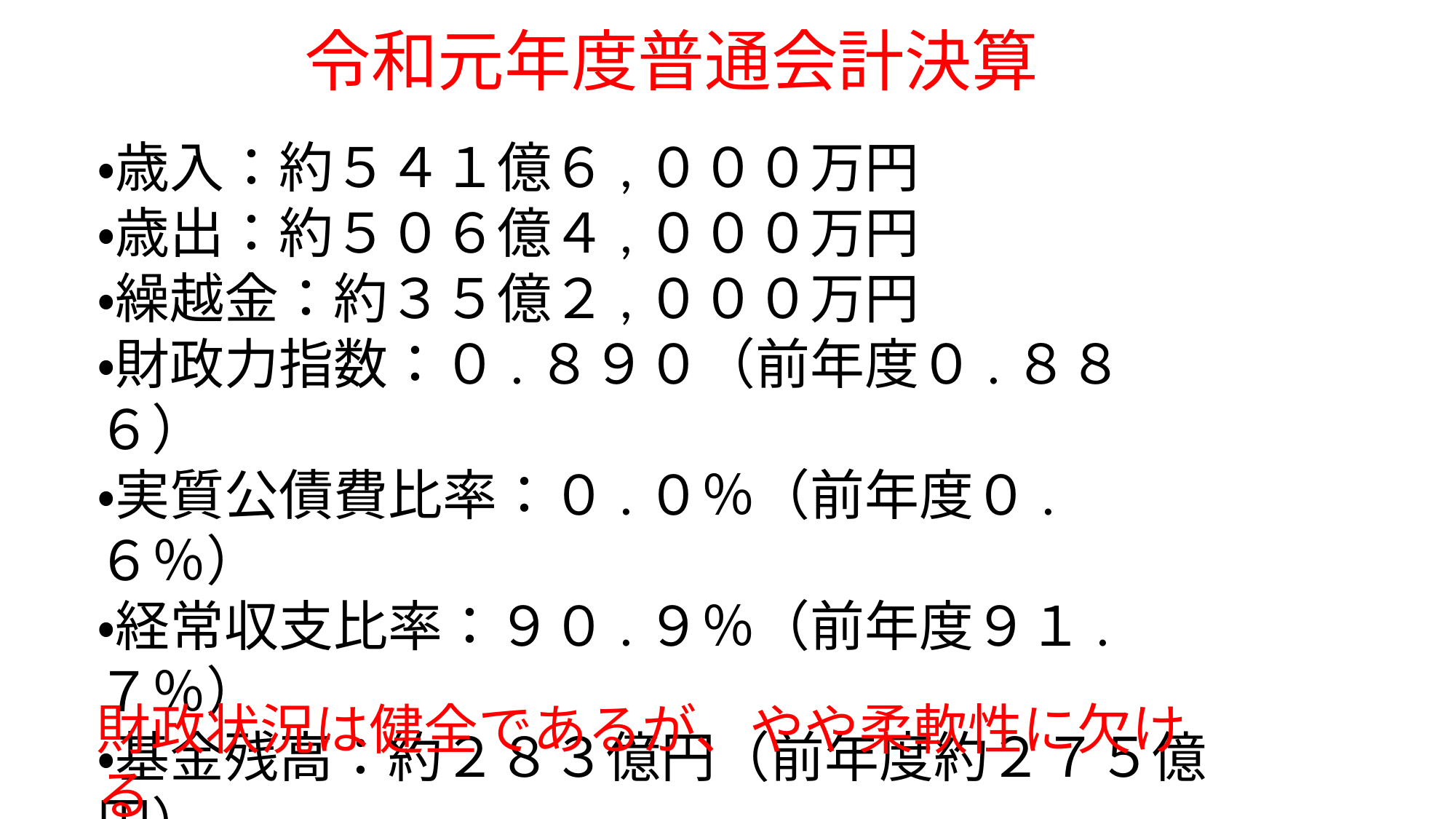

令和元年度普通会計決算
・歳入：約５４１億６,０００万円
・歳出：約５０６億４,０００万円
・繰越金：約３５億２,０００万円
・財政力指数：０.８９０（前年度０.８８６）
・実質公債費比率：０.０％（前年度０.６％）
・経常収支比率：９０.９％（前年度９１.７％）
・基金残高：約２８３億円（前年度約２７５億円）
・借入残高：約２７５億円（前年度約２９０億円）
財政状況は健全であるが、やや柔軟性に欠ける